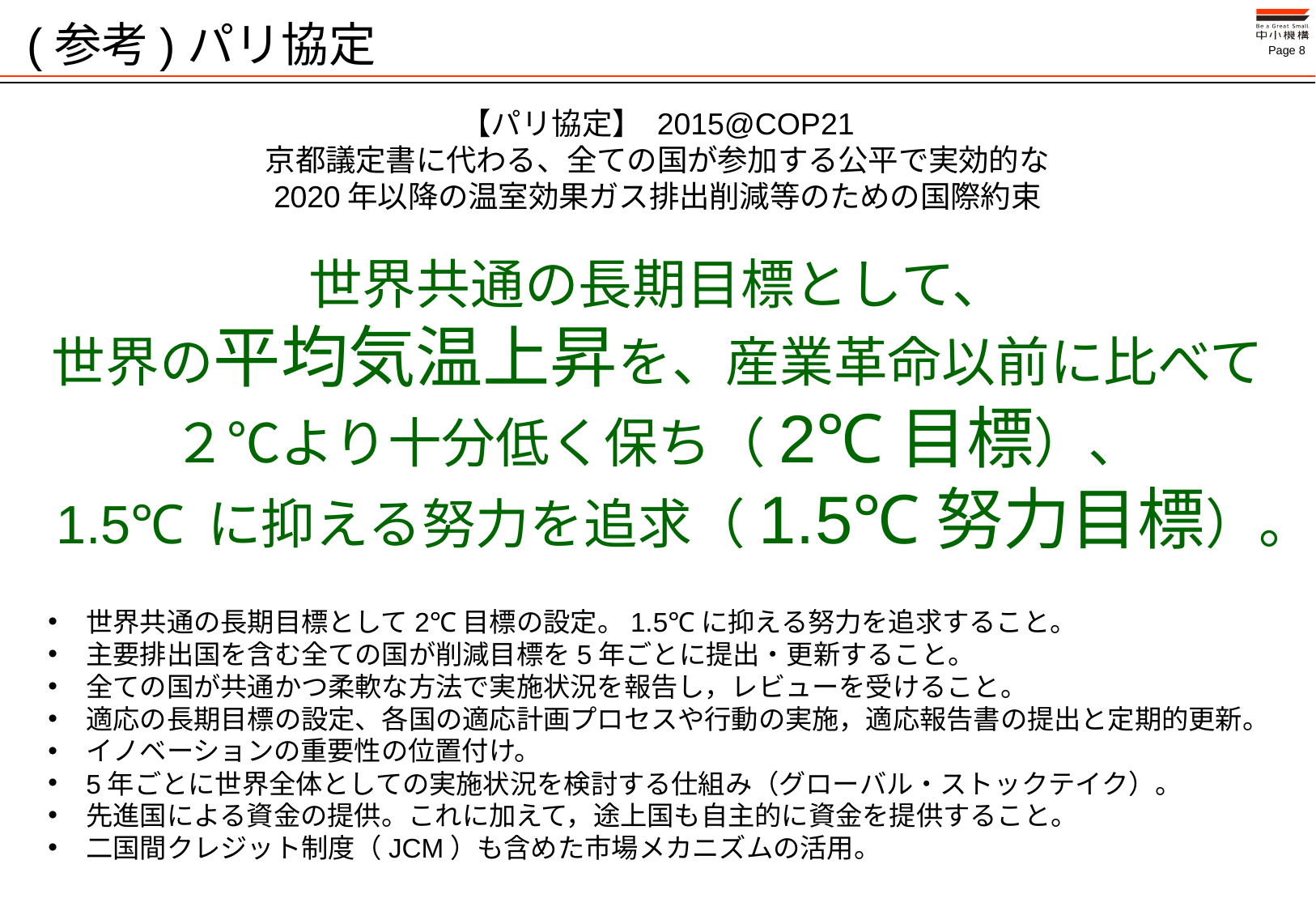

# (参考)パリ協定
【パリ協定】 2015@COP21
京都議定書に代わる、全ての国が参加する公平で実効的な
2020年以降の温室効果ガス排出削減等のための国際約束

世界共通の長期目標として、
世界の平均気温上昇を、産業革命以前に比べて
２℃より十分低く保ち（2℃目標）、
1.5℃に抑える努力を追求（1.5℃努力目標）。
世界共通の長期目標として2℃目標の設定。1.5℃に抑える努力を追求すること。
主要排出国を含む全ての国が削減目標を5年ごとに提出・更新すること。
全ての国が共通かつ柔軟な方法で実施状況を報告し，レビューを受けること。
適応の長期目標の設定、各国の適応計画プロセスや行動の実施，適応報告書の提出と定期的更新。
イノベーションの重要性の位置付け。
5年ごとに世界全体としての実施状況を検討する仕組み（グローバル・ストックテイク）。
先進国による資金の提供。これに加えて，途上国も自主的に資金を提供すること。
二国間クレジット制度（JCM）も含めた市場メカニズムの活用。